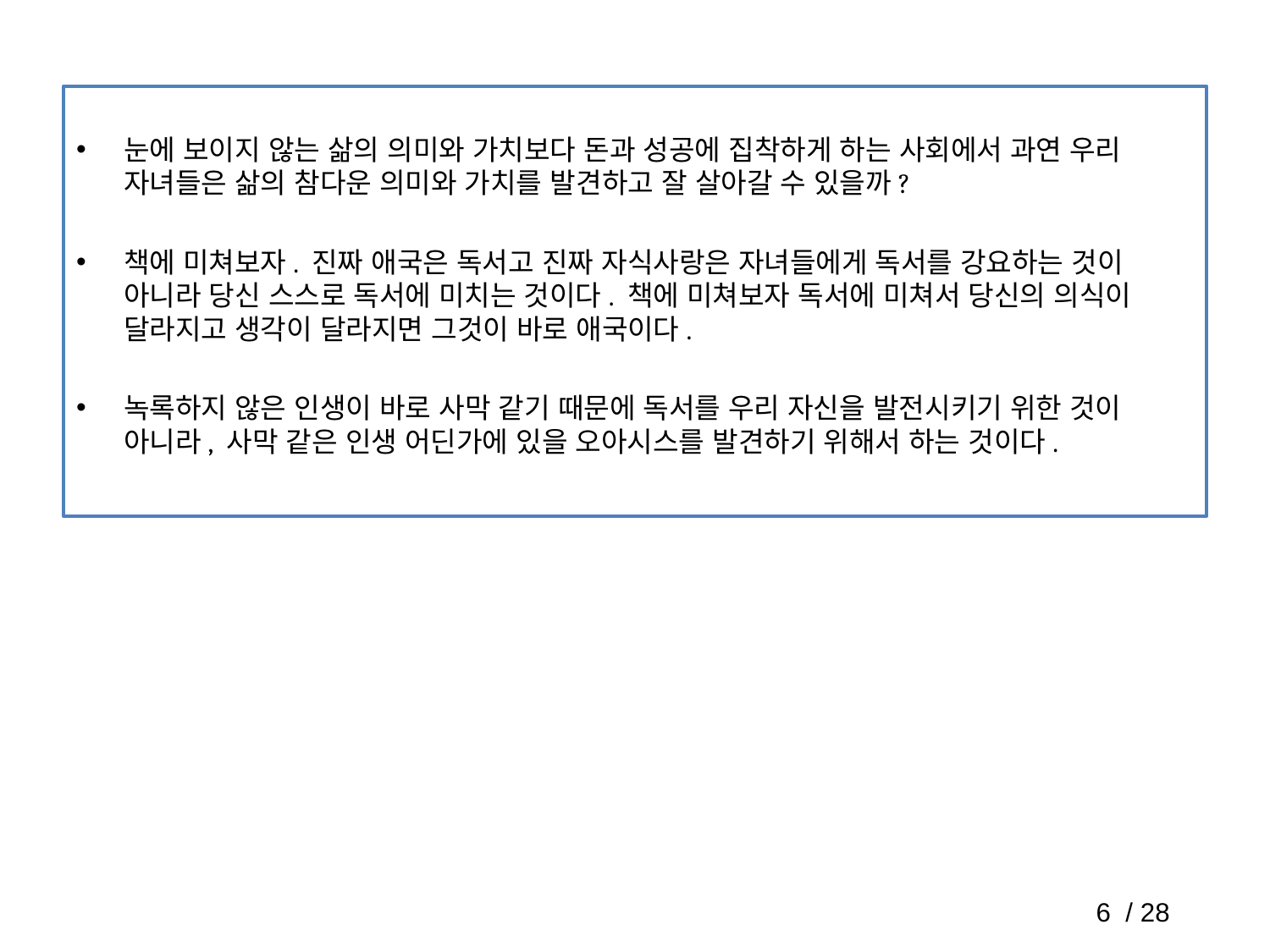

눈에 보이지 않는 삶의 의미와 가치보다 돈과 성공에 집착하게 하는 사회에서 과연 우리 자녀들은 삶의 참다운 의미와 가치를 발견하고 잘 살아갈 수 있을까?

책에 미쳐보자. 진짜 애국은 독서고 진짜 자식사랑은 자녀들에게 독서를 강요하는 것이 아니라 당신 스스로 독서에 미치는 것이다. 책에 미쳐보자 독서에 미쳐서 당신의 의식이 달라지고 생각이 달라지면 그것이 바로 애국이다.

녹록하지 않은 인생이 바로 사막 같기 때문에 독서를 우리 자신을 발전시키기 위한 것이 아니라, 사막 같은 인생 어딘가에 있을 오아시스를 발견하기 위해서 하는 것이다.

6  / 28